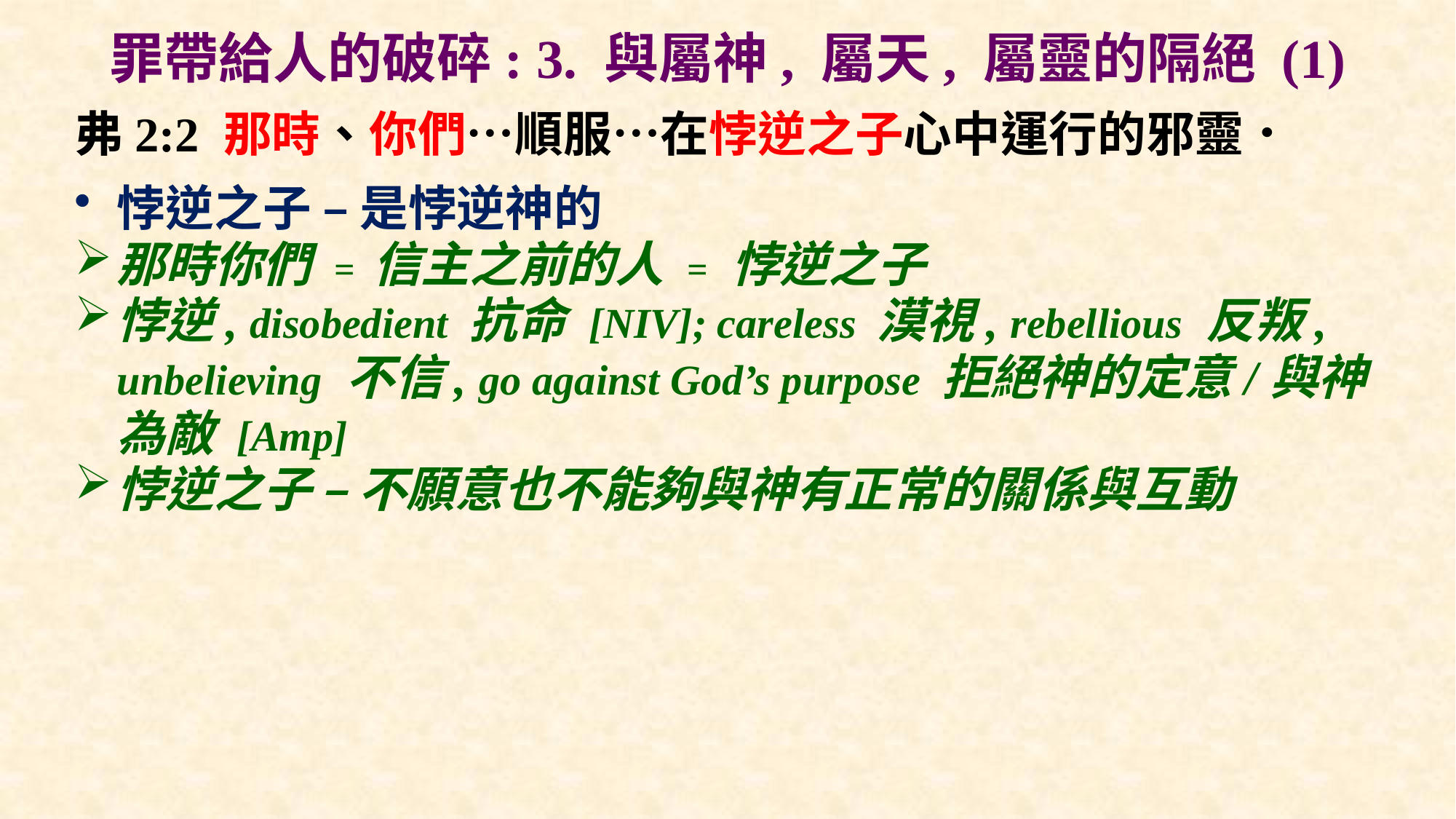

# 罪帶給人的破碎: 3. 與屬神, 屬天, 屬靈的隔絕 (1)
弗2:2 那時、你們…順服…在悖逆之子心中運行的邪靈．
悖逆之子 – 是悖逆神的
那時你們 = 信主之前的人 = 悖逆之子
悖逆, disobedient 抗命 [NIV]; careless 漠視, rebellious 反叛, unbelieving 不信, go against God’s purpose 拒絕神的定意/與神為敵 [Amp]
悖逆之子 – 不願意也不能夠與神有正常的關係與互動